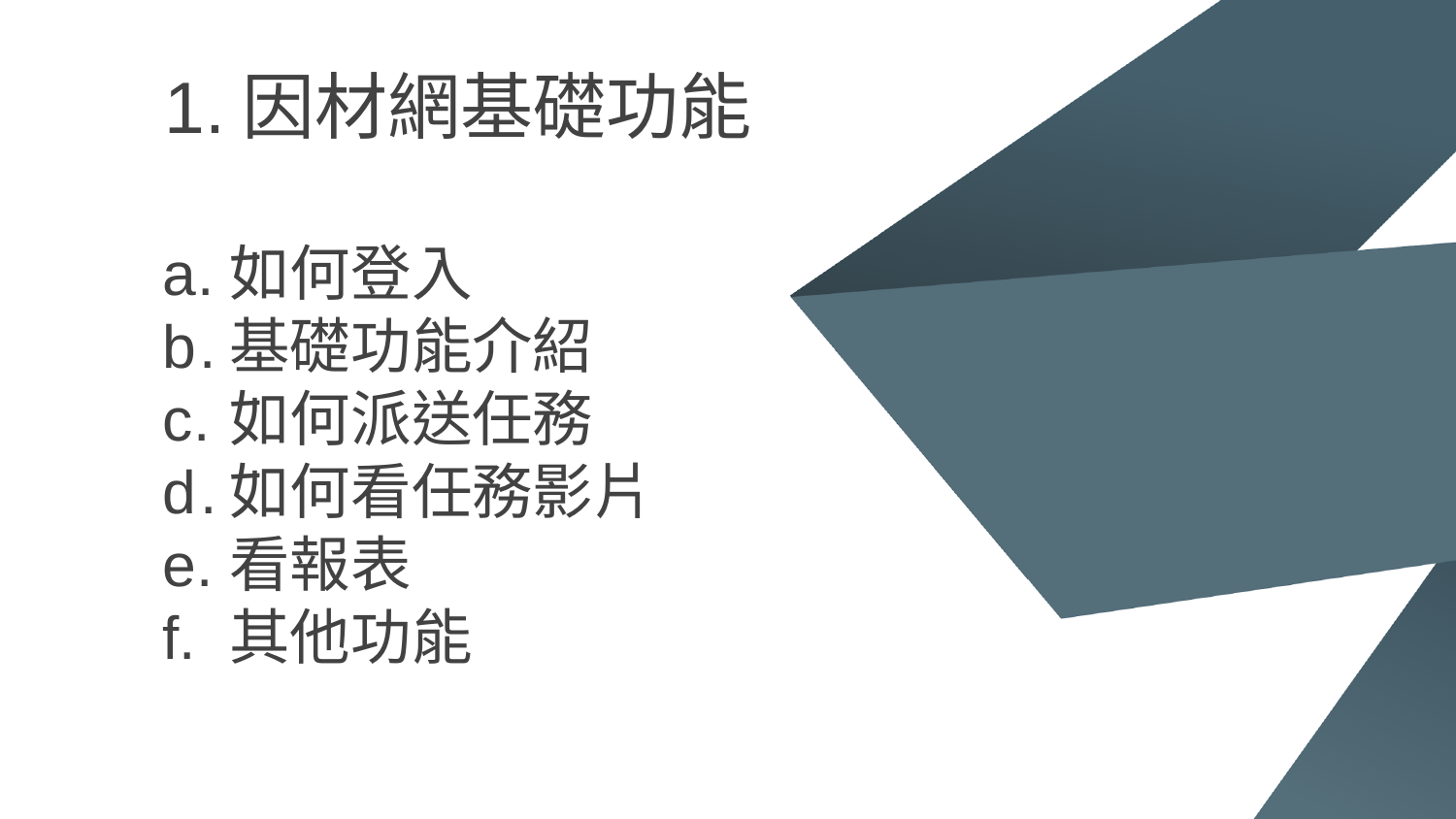

# 1.因材網基礎功能
如何登入
基礎功能介紹
如何派送任務
如何看任務影片
看報表
其他功能